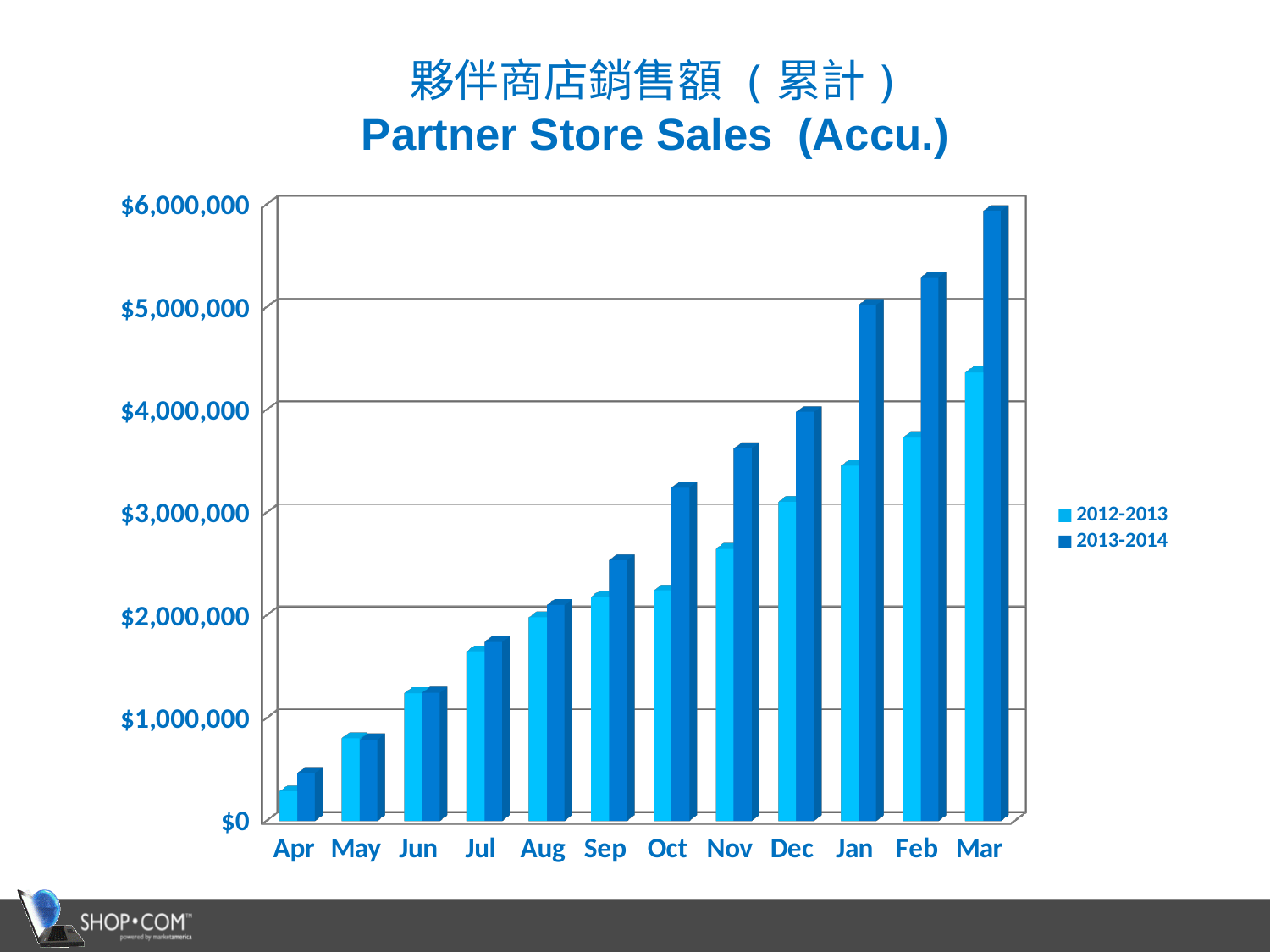

# 夥伴商店銷售額 (累計) Partner Store Sales  (Accu.)

[unsupported chart]